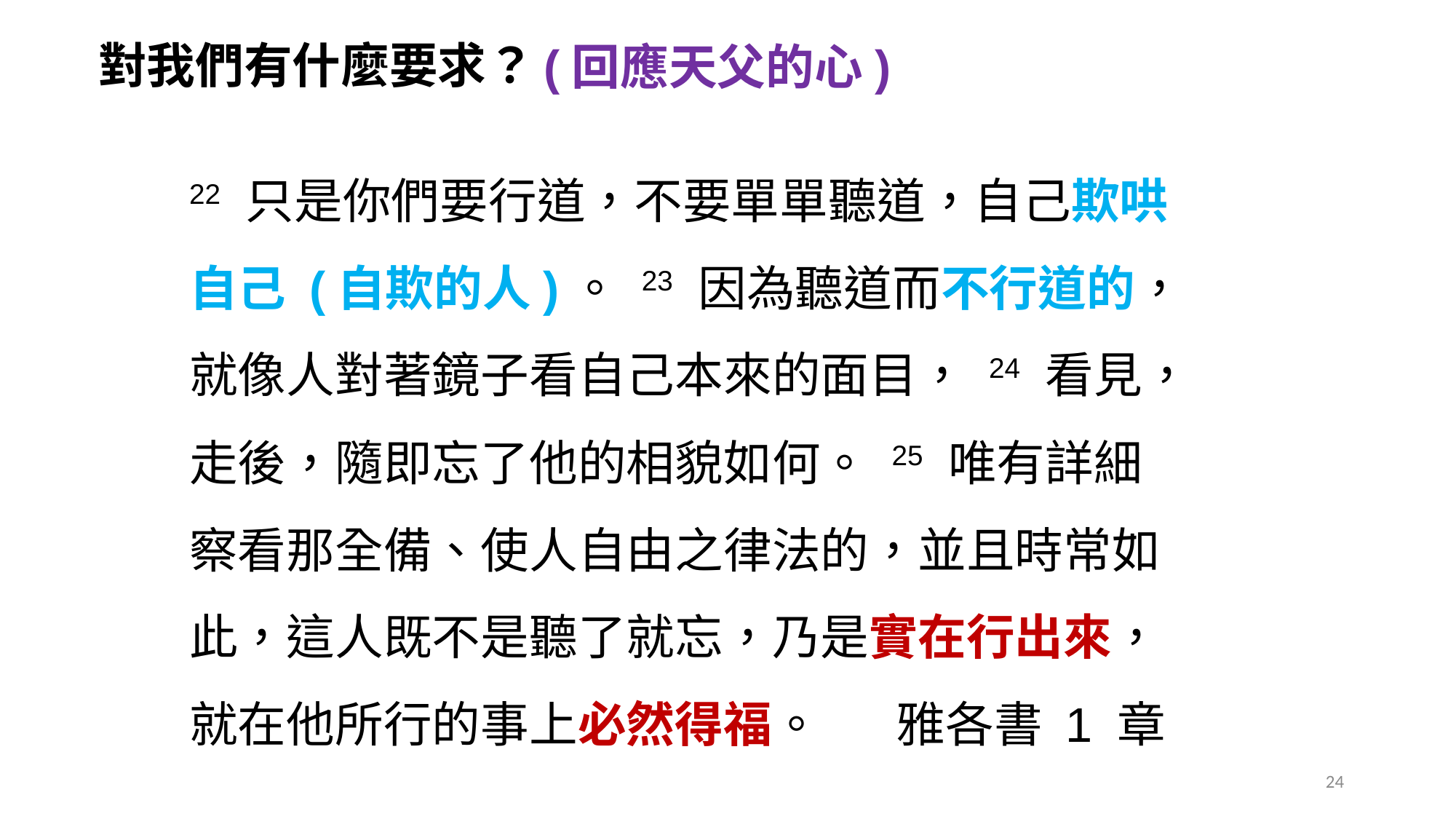

對我們有什麼要求？

(回應天父的心)
22 只是你們要行道，不要單單聽道，自己欺哄自己 (自欺的人)。 23 因為聽道而不行道的，就像人對著鏡子看自己本來的面目， 24 看見，走後，隨即忘了他的相貌如何。 25 唯有詳細察看那全備、使人自由之律法的，並且時常如此，這人既不是聽了就忘，乃是實在行出來，就在他所行的事上必然得福。       雅各書 1 章

24